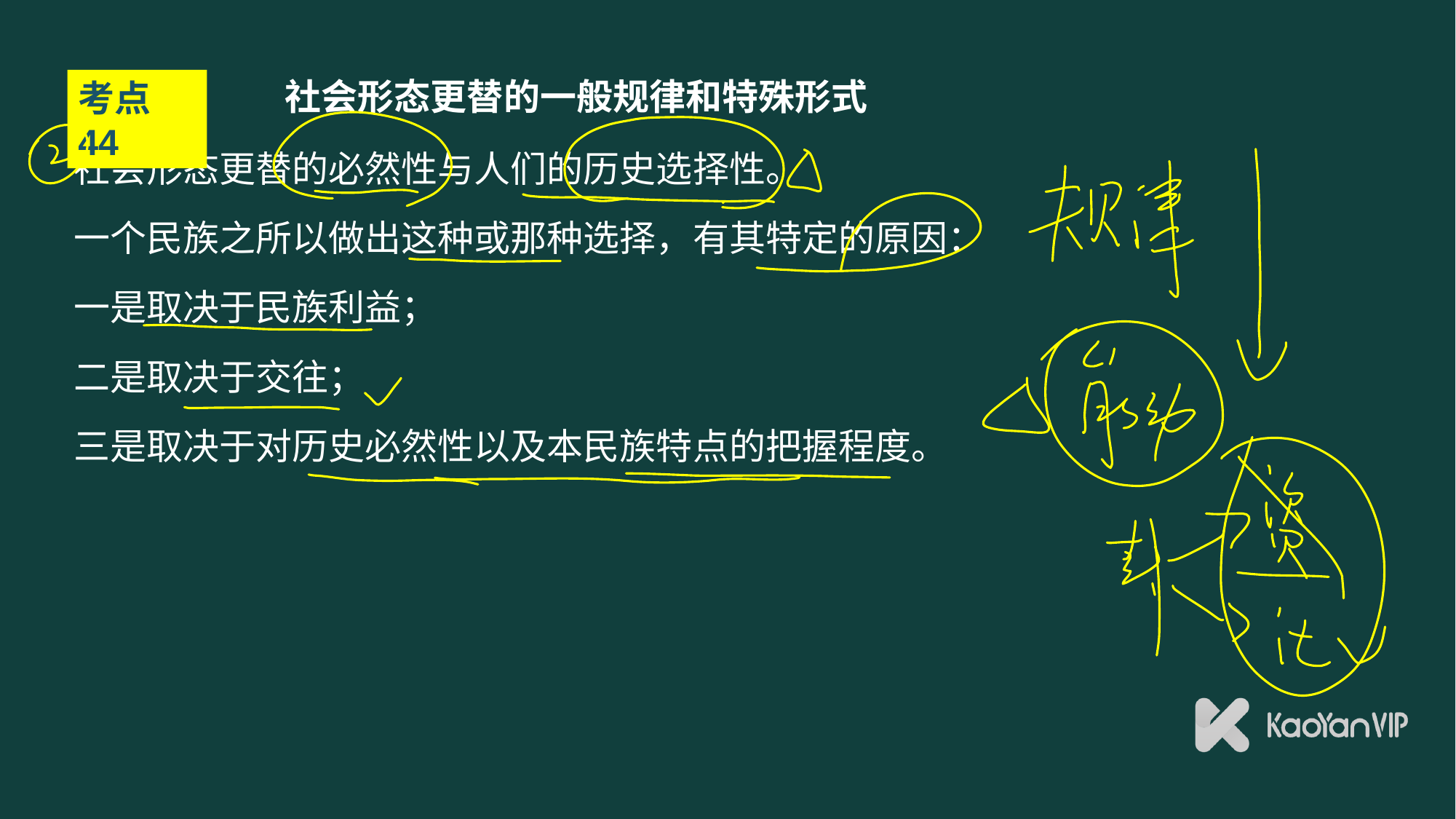

# 社会形态更替的一般规律和特殊形式
考点44
社会形态更替的必然性与人们的历史选择性。
一个民族之所以做出这种或那种选择，有其特定的原因：
一是取决于民族利益；
二是取决于交往；
三是取决于对历史必然性以及本民族特点的把握程度。